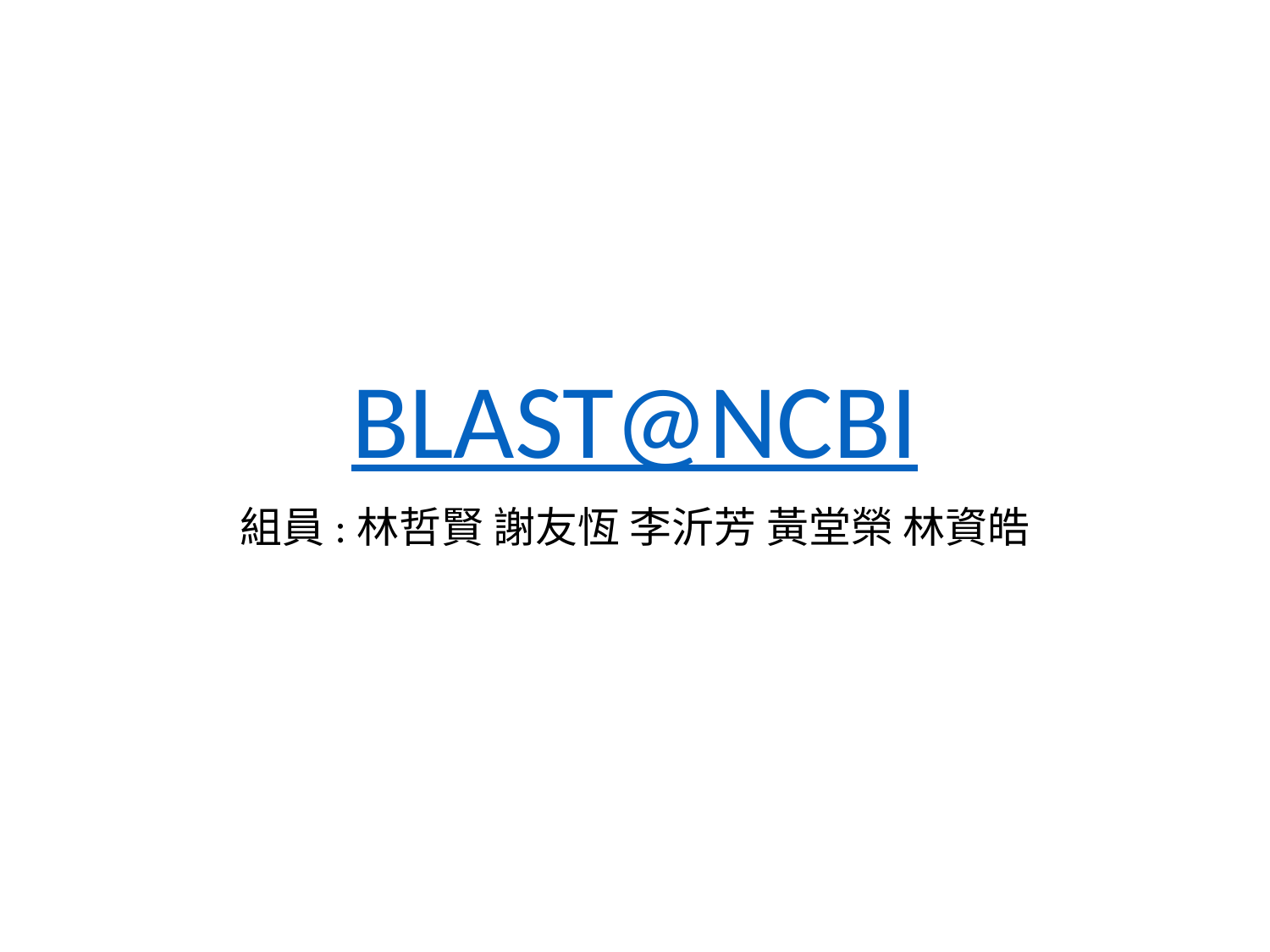

# BLAST@NCBI
組員:林哲賢 謝友恆 李沂芳 黃堂榮 林資皓